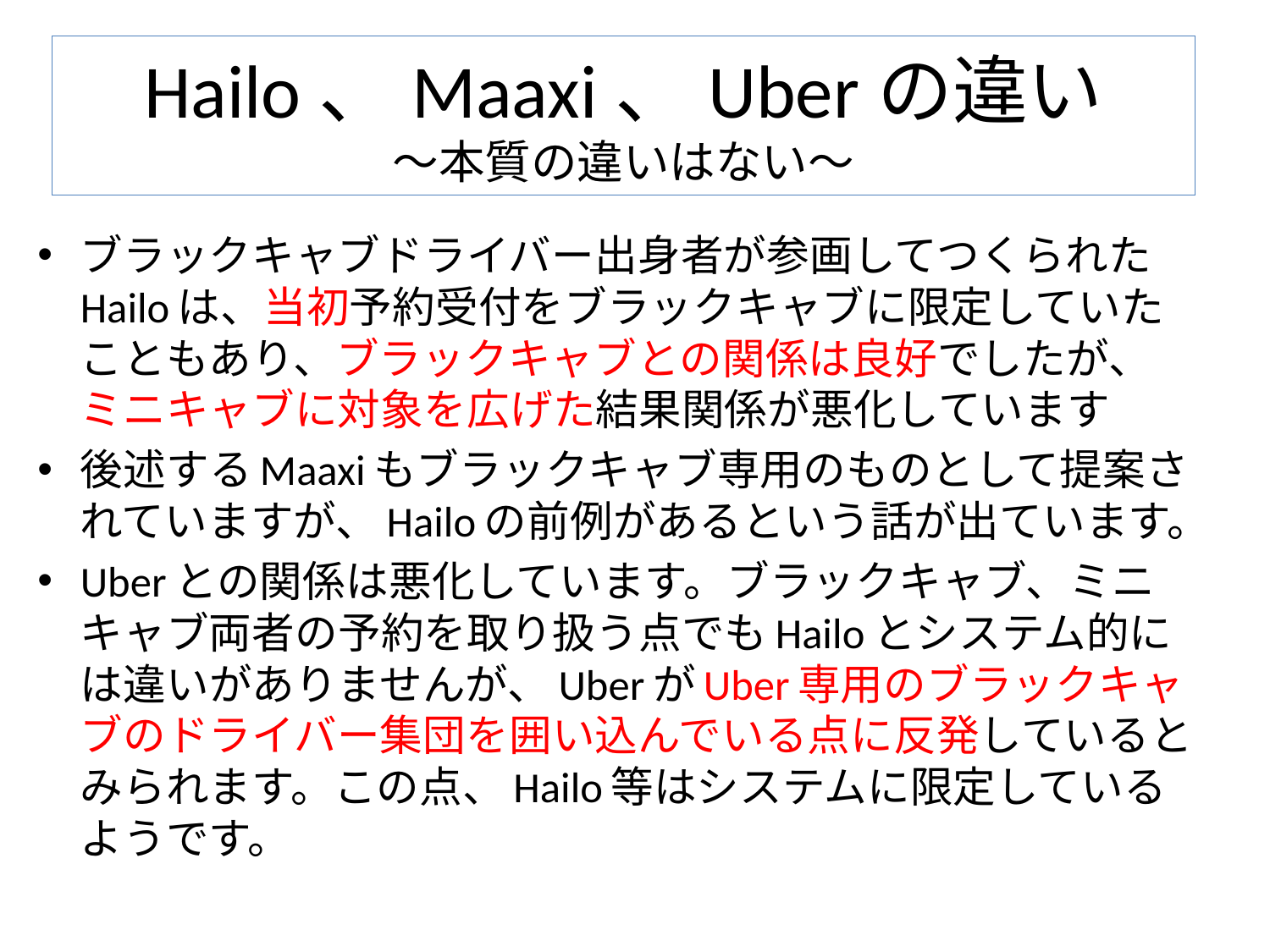

# Hailo、Maaxi、Uberの違い ～本質の違いはない～
ブラックキャブドライバー出身者が参画してつくられたHailoは、当初予約受付をブラックキャブに限定していたこともあり、ブラックキャブとの関係は良好でしたが、ミニキャブに対象を広げた結果関係が悪化しています
後述するMaaxiもブラックキャブ専用のものとして提案されていますが、Hailoの前例があるという話が出ています。
Uberとの関係は悪化しています。ブラックキャブ、ミニキャブ両者の予約を取り扱う点でもHailoとシステム的には違いがありませんが、UberがUber専用のブラックキャブのドライバー集団を囲い込んでいる点に反発しているとみられます。この点、Hailo等はシステムに限定しているようです。